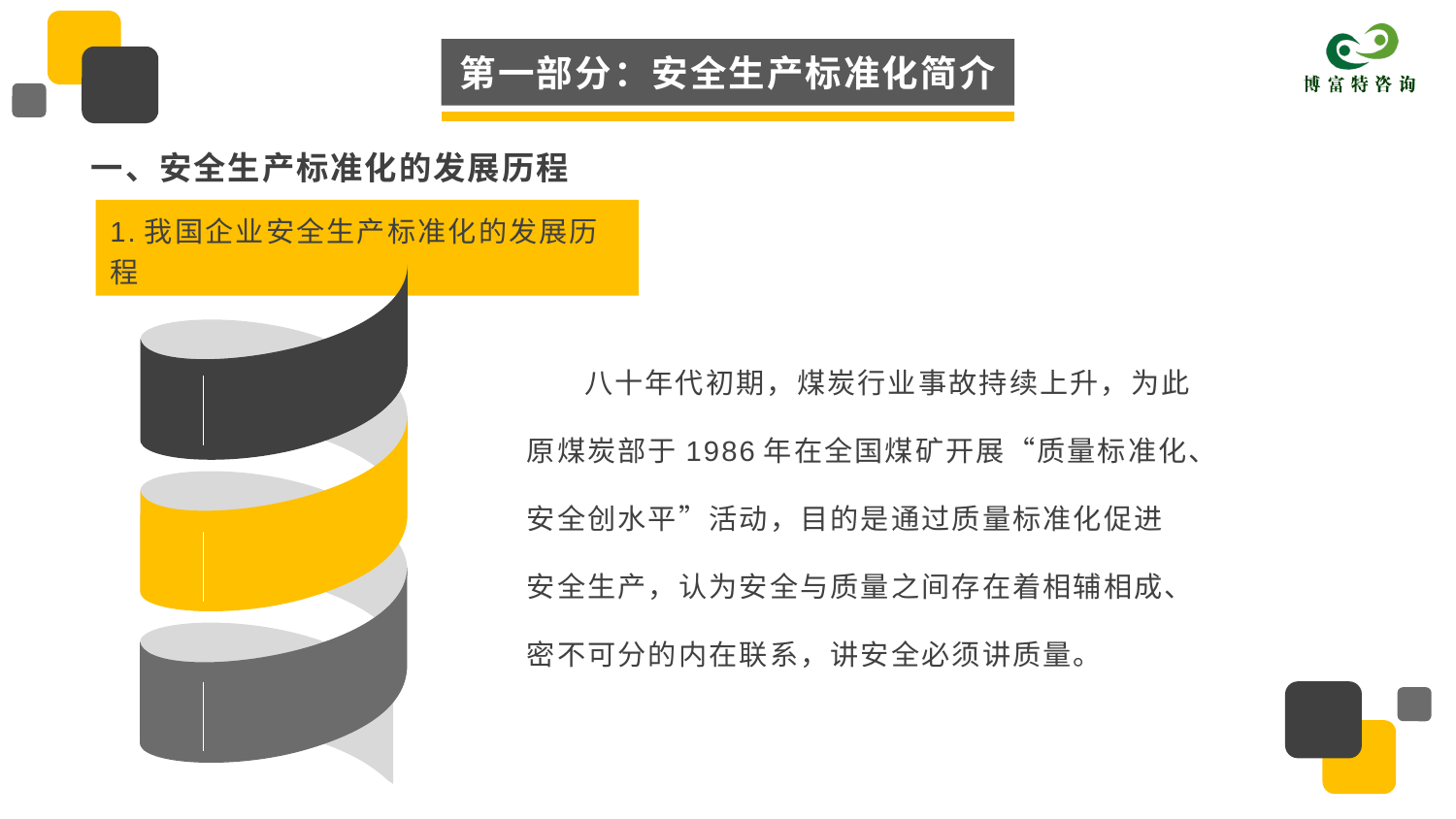

第一部分：安全生产标准化简介
一、安全生产标准化的发展历程
1.我国企业安全生产标准化的发展历程

八十年代初期，煤炭行业事故持续上升，为此原煤炭部于1986年在全国煤矿开展“质量标准化、安全创水平”活动，目的是通过质量标准化促进安全生产，认为安全与质量之间存在着相辅相成、密不可分的内在联系，讲安全必须讲质量。